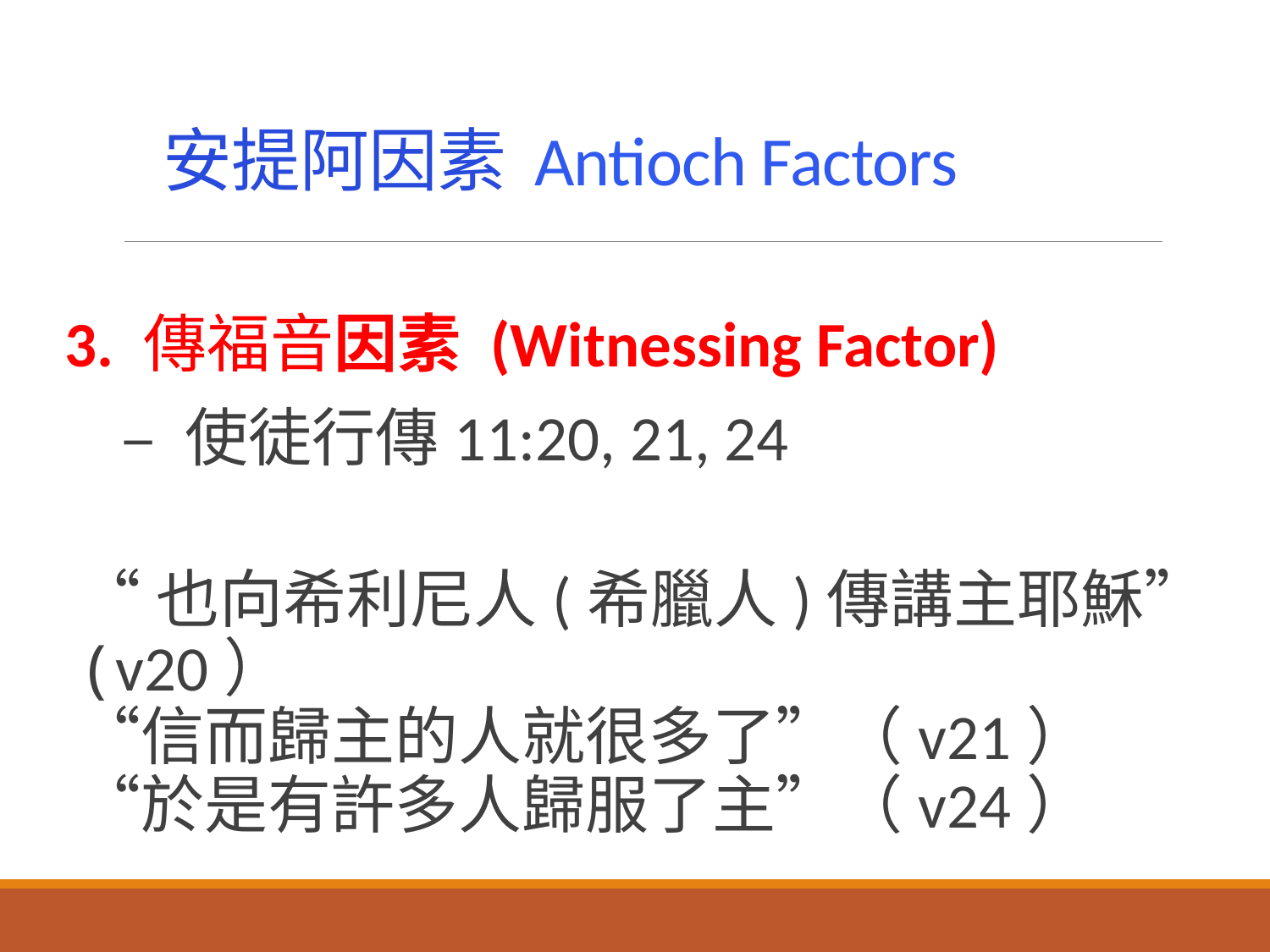

安提阿因素 Antioch Factors
3. 傳福音因素 (Witnessing Factor)
    – 使徒行傳11:20, 21, 24
“也向希利尼人(希臘人)傳講主耶穌” (v20）
“信而歸主的人就很多了”（v21）
“於是有許多人歸服了主”（v24）